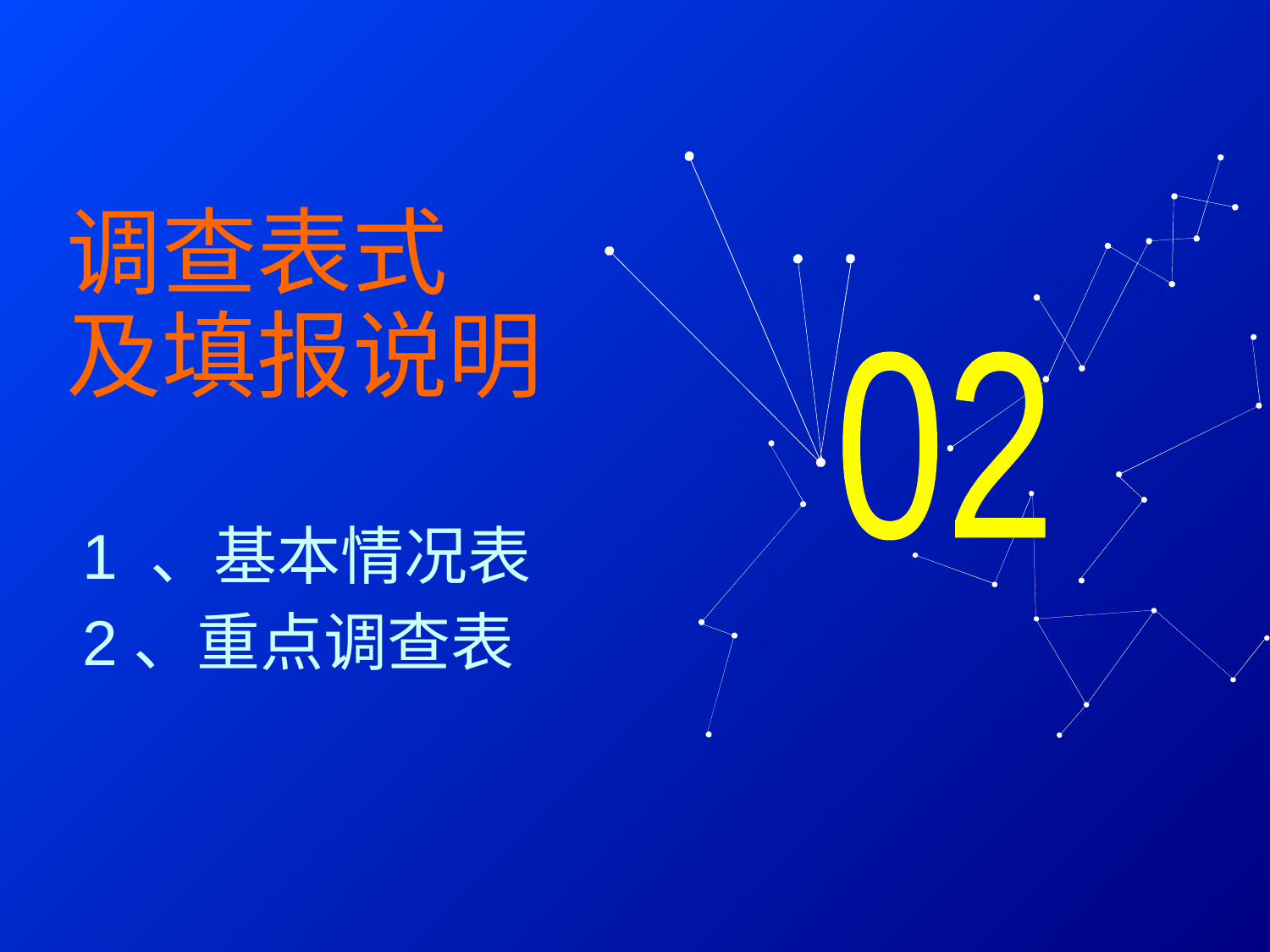

# 调查表式 及填报说明
02
1 、基本情况表
2、重点调查表